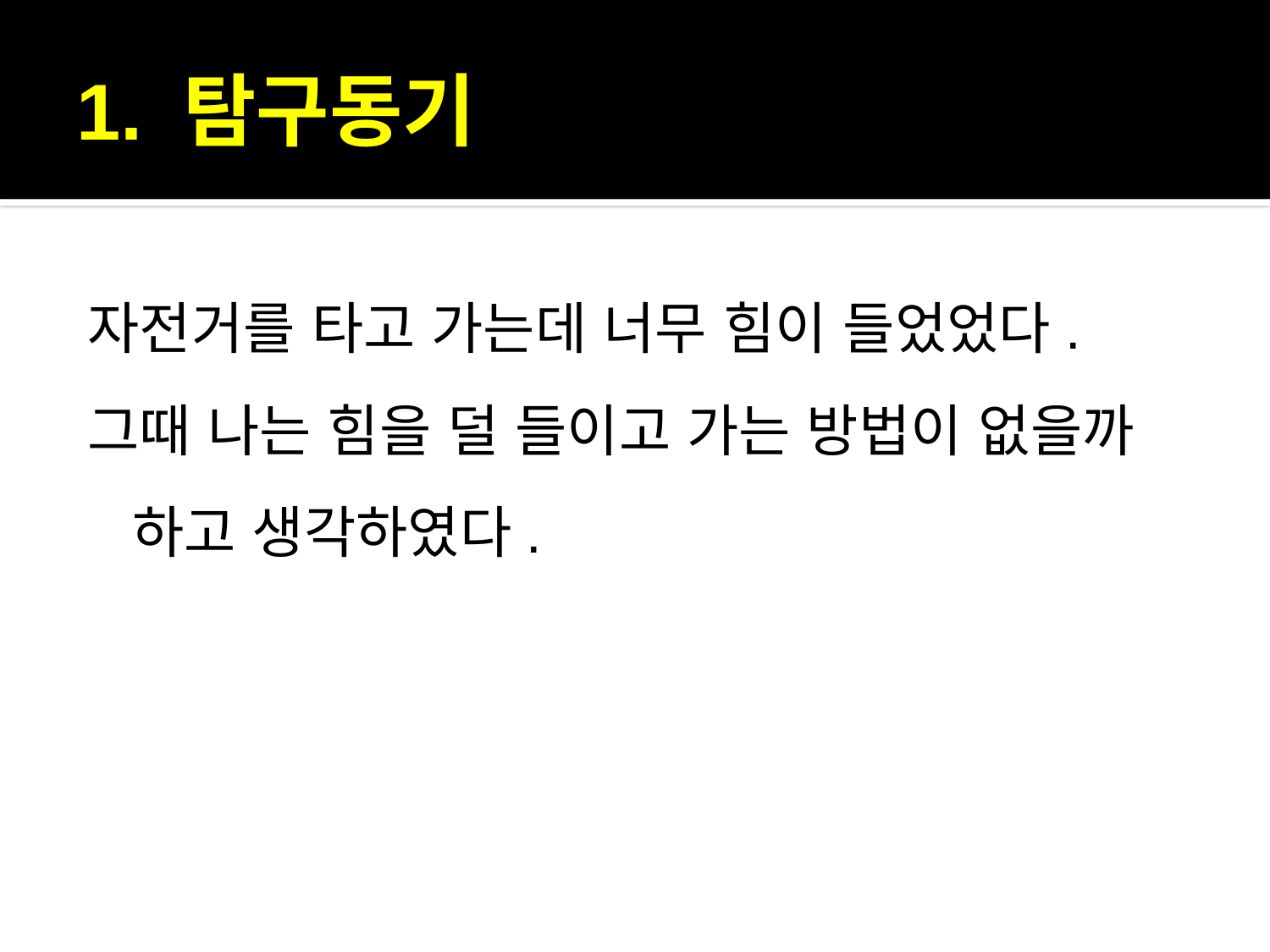

# 1. 탐구동기
자전거를 타고 가는데 너무 힘이 들었었다.
그때 나는 힘을 덜 들이고 가는 방법이 없을까 하고 생각하였다.